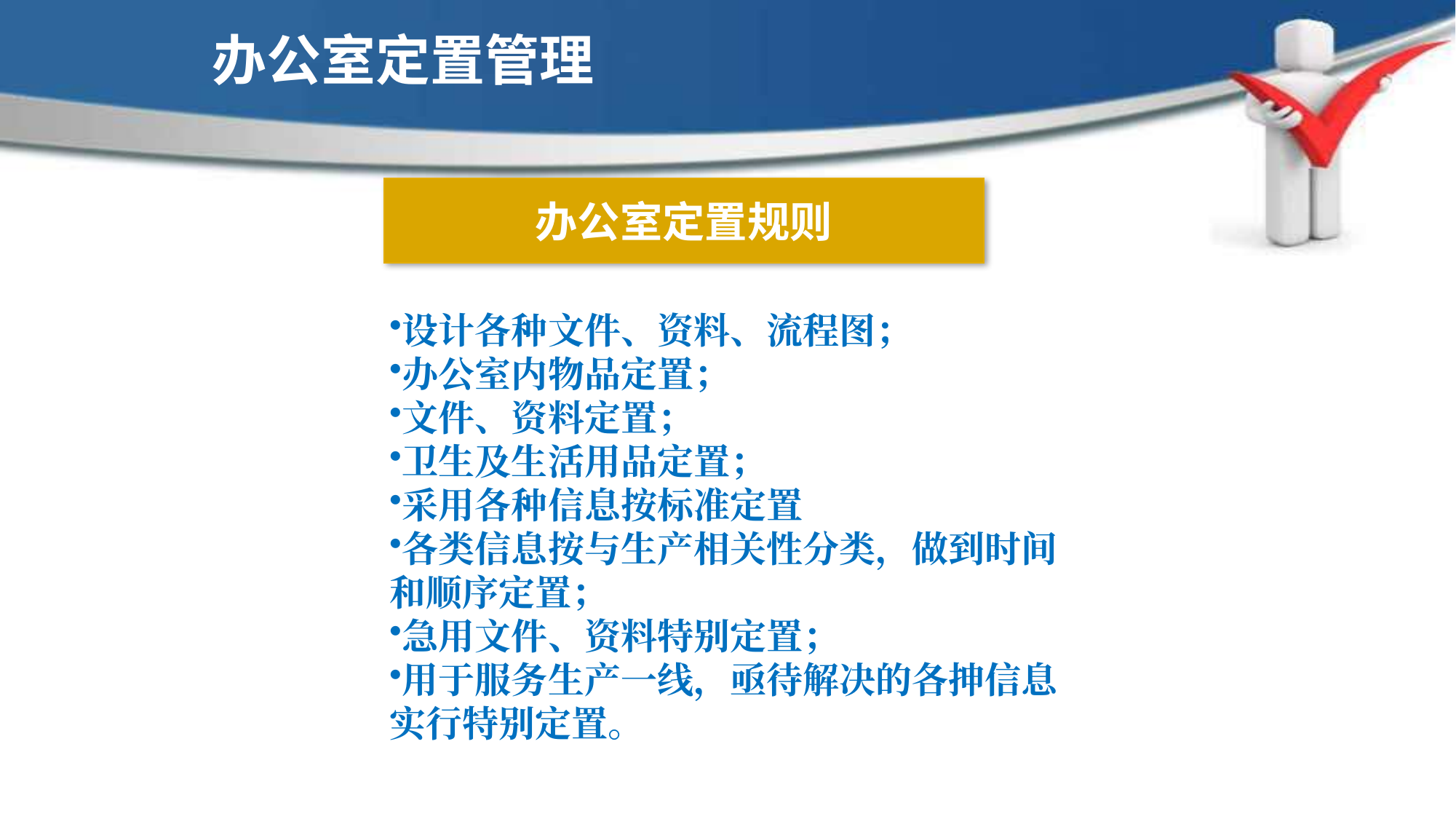

办公室定置管理
办公室定置规则
设计各种文件、资料、流程图；
办公室内物品定置；
文件、资料定置；
卫生及生活用品定置；
采用各种信息按标准定置
各类信息按与生产相关性分类，做到时间和顺序定置；
急用文件、资料特别定置；
用于服务生产一线，亟待解决的各抻信息实行特别定置。
现场6S定置管理